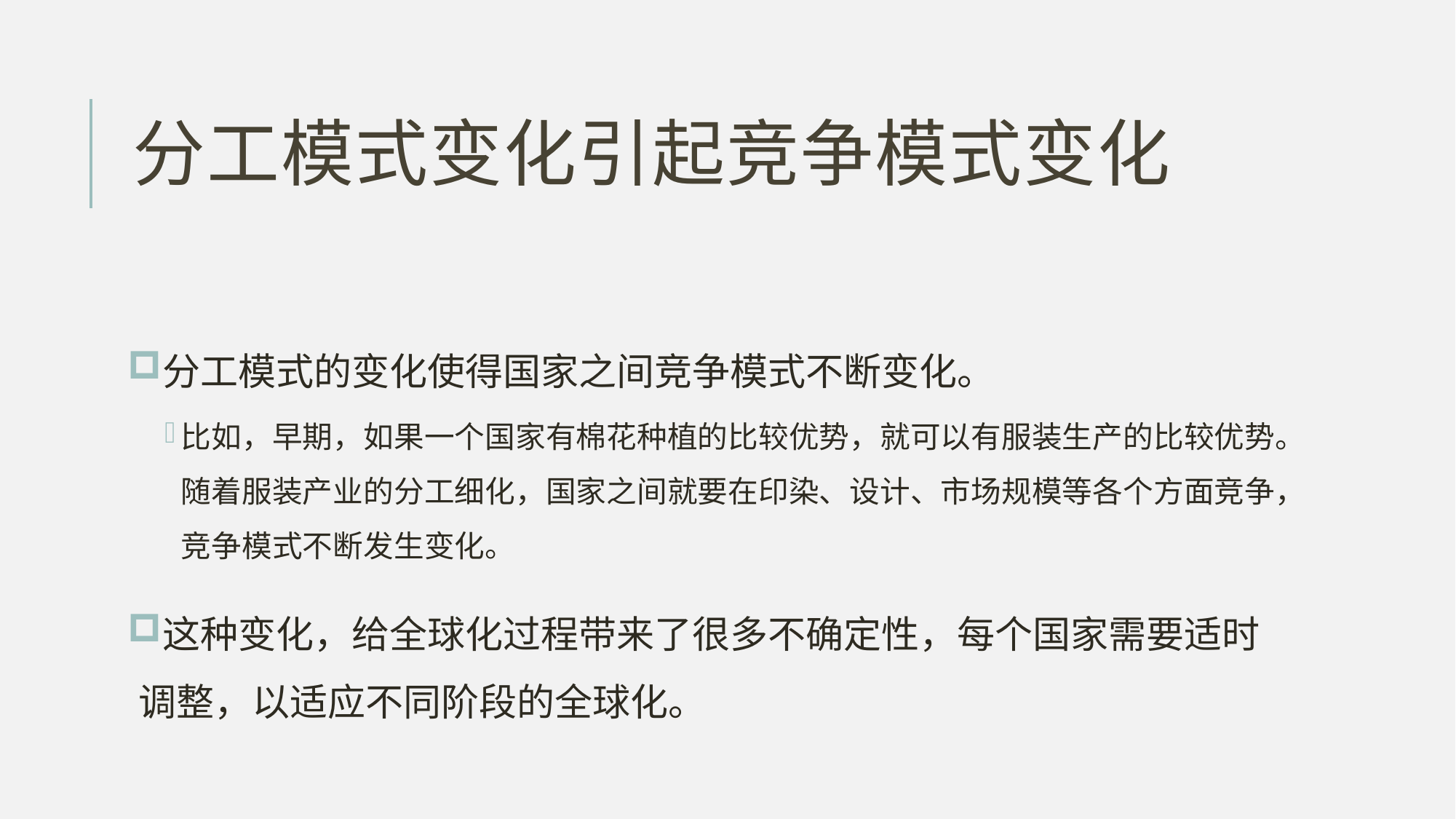

# 分工模式变化引起竞争模式变化
分工模式的变化使得国家之间竞争模式不断变化。
比如，早期，如果一个国家有棉花种植的比较优势，就可以有服装生产的比较优势。随着服装产业的分工细化，国家之间就要在印染、设计、市场规模等各个方面竞争，竞争模式不断发生变化。
这种变化，给全球化过程带来了很多不确定性，每个国家需要适时调整，以适应不同阶段的全球化。